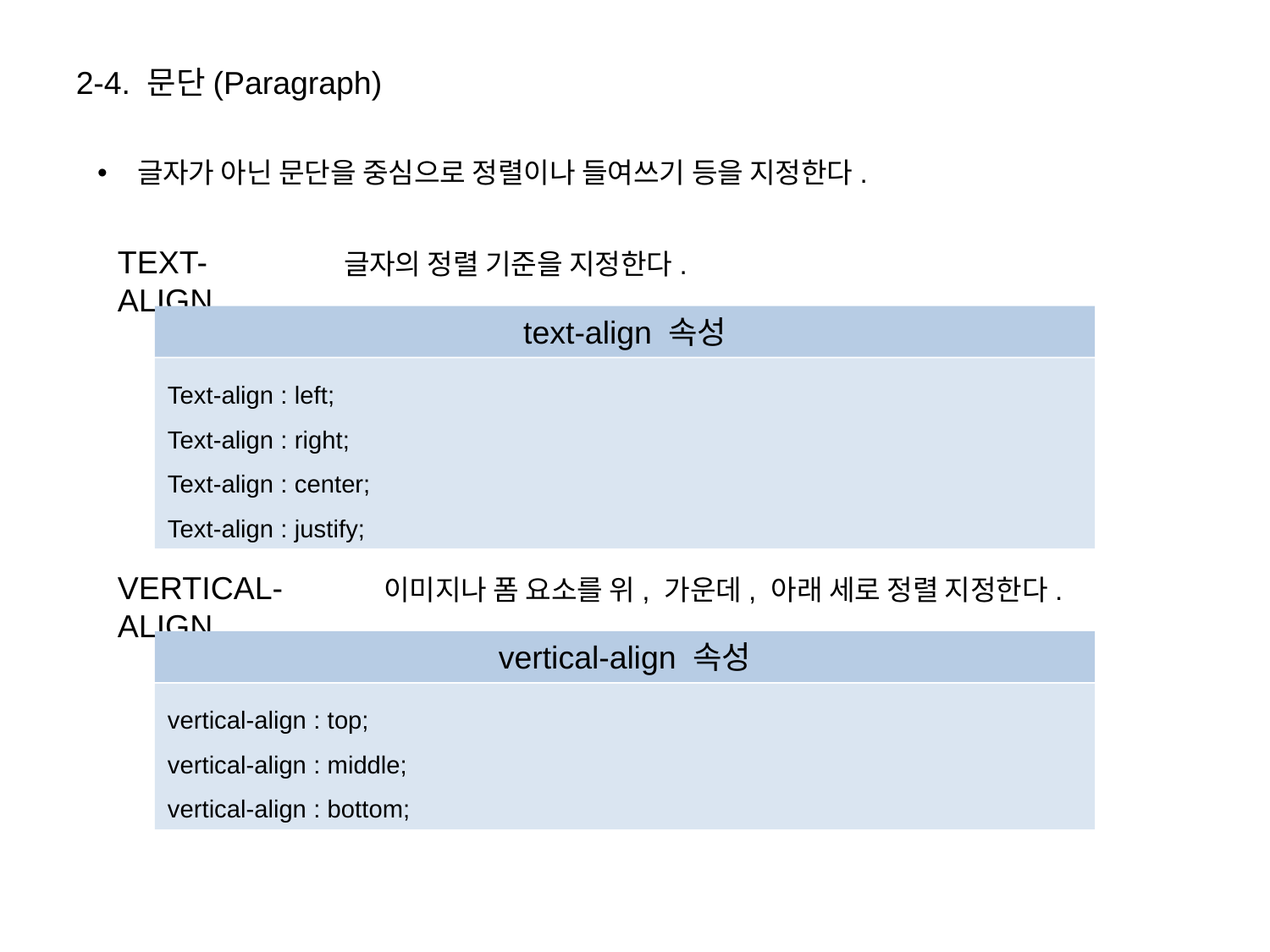

2-4. 문단(Paragraph)
글자가 아닌 문단을 중심으로 정렬이나 들여쓰기 등을 지정한다.
TEXT-ALIGN
글자의 정렬 기준을 지정한다.
text-align 속성
Text-align : left;
Text-align : right;
Text-align : center;
Text-align : justify;
VERTICAL-ALIGN
이미지나 폼 요소를 위, 가운데, 아래 세로 정렬 지정한다.
vertical-align 속성
vertical-align : top;
vertical-align : middle;
vertical-align : bottom;